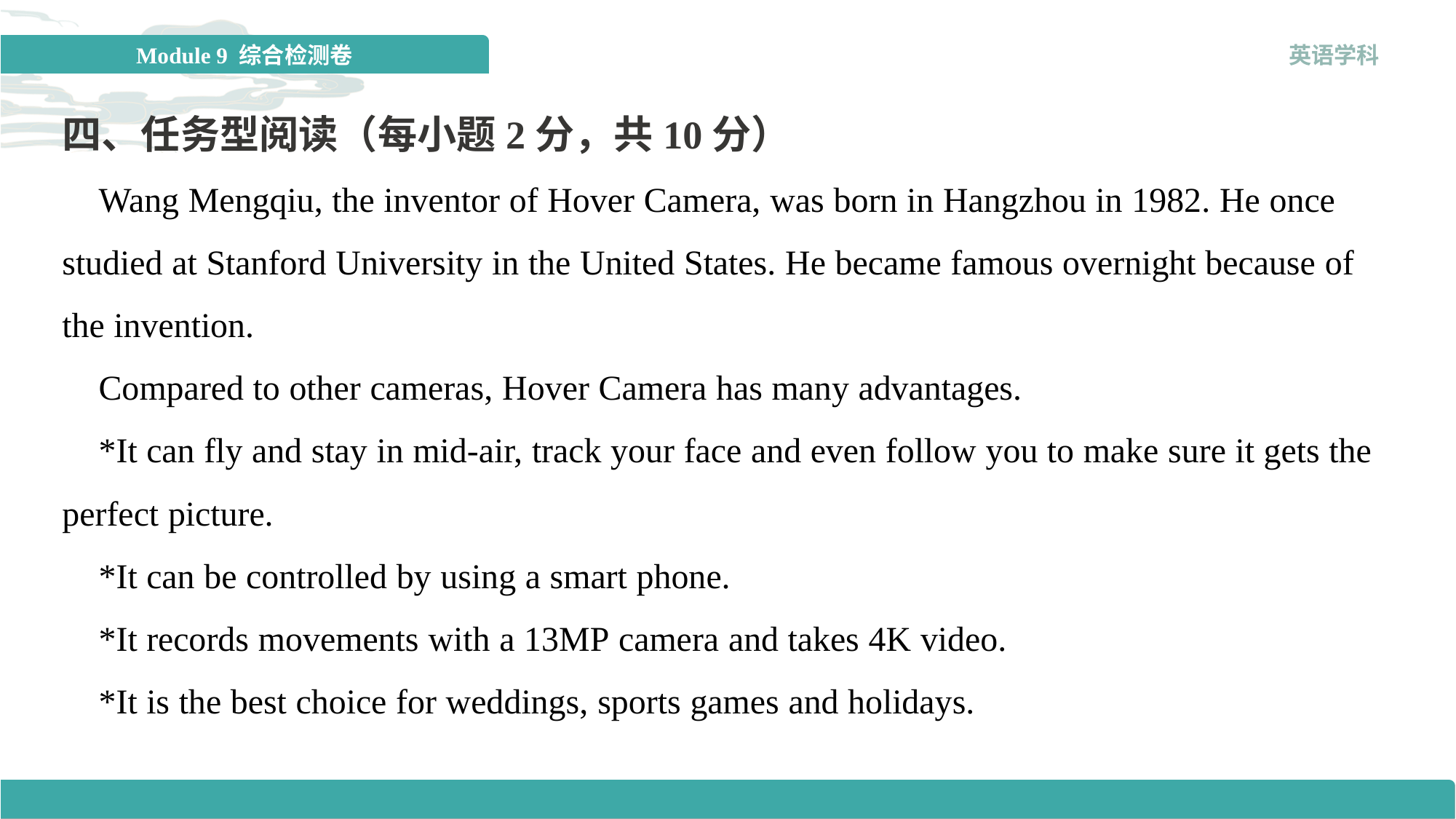

四、任务型阅读（每小题2分，共10分）
    Wang Mengqiu, the inventor of Hover Camera, was born in Hangzhou in 1982. He once studied at Stanford University in the United States. He became famous overnight because of the invention.
    Compared to other cameras, Hover Camera has many advantages.
    *It can fly and stay in mid-air, track your face and even follow you to make sure it gets the perfect picture.
    *It can be controlled by using a smart phone.
    *It records movements with a 13MP camera and takes 4K video.
    *It is the best choice for weddings, sports games and holidays.